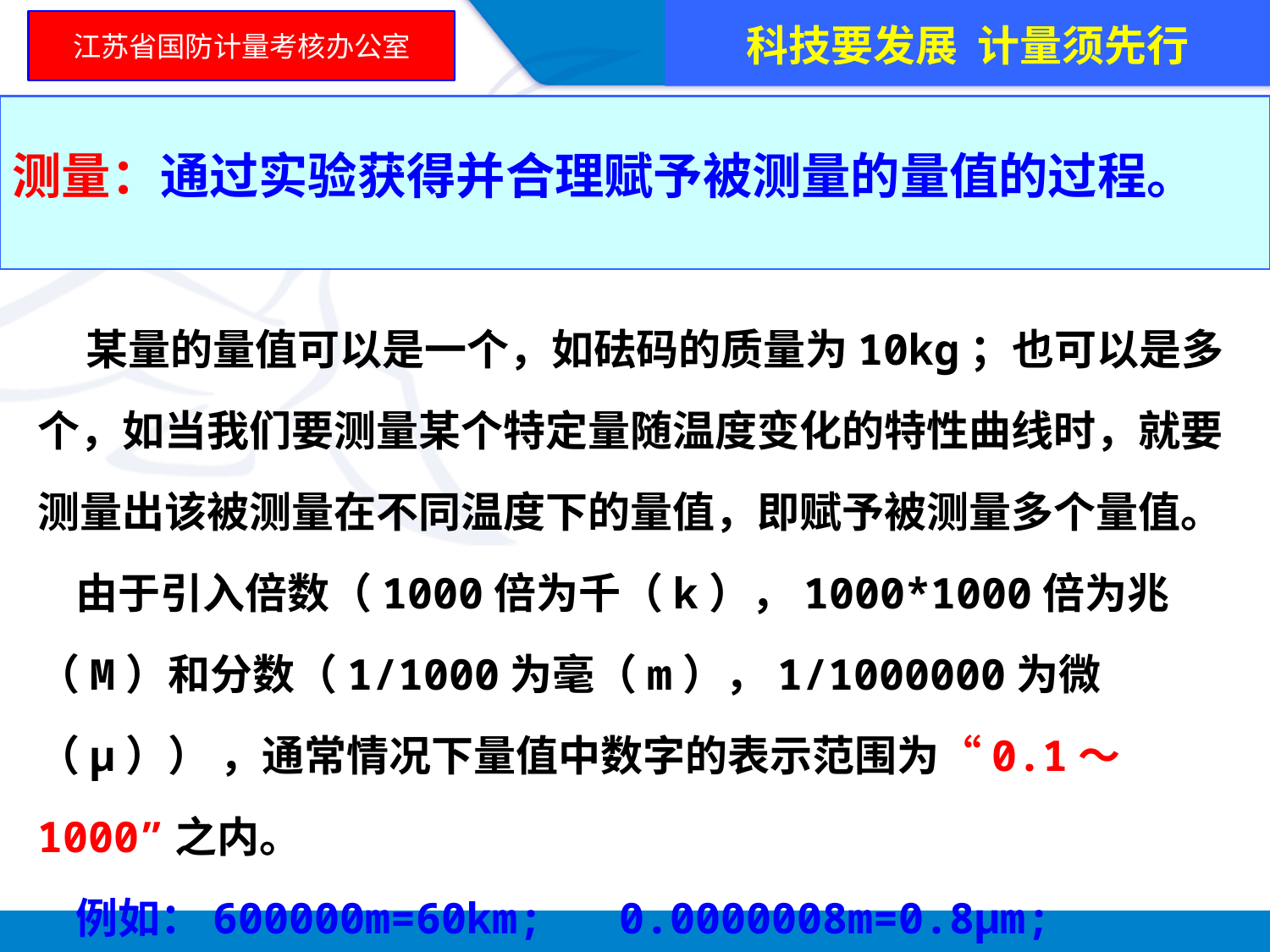

科技要发展  计量须先行
江苏省国防计量考核办公室
测量：通过实验获得并合理赋予被测量的量值的过程。

    某量的量值可以是一个，如砝码的质量为10kg；也可以是多个，如当我们要测量某个特定量随温度变化的特性曲线时，就要测量出该被测量在不同温度下的量值，即赋予被测量多个量值。
    由于引入倍数（1000倍为千（k），1000*1000倍为兆（M）和分数（1/1000为毫（m），1/1000000为微（μ）） ，通常情况下量值中数字的表示范围为“0.1～1000”之内。
    例如：600000m=60km;   0.0000008m=0.8μm;